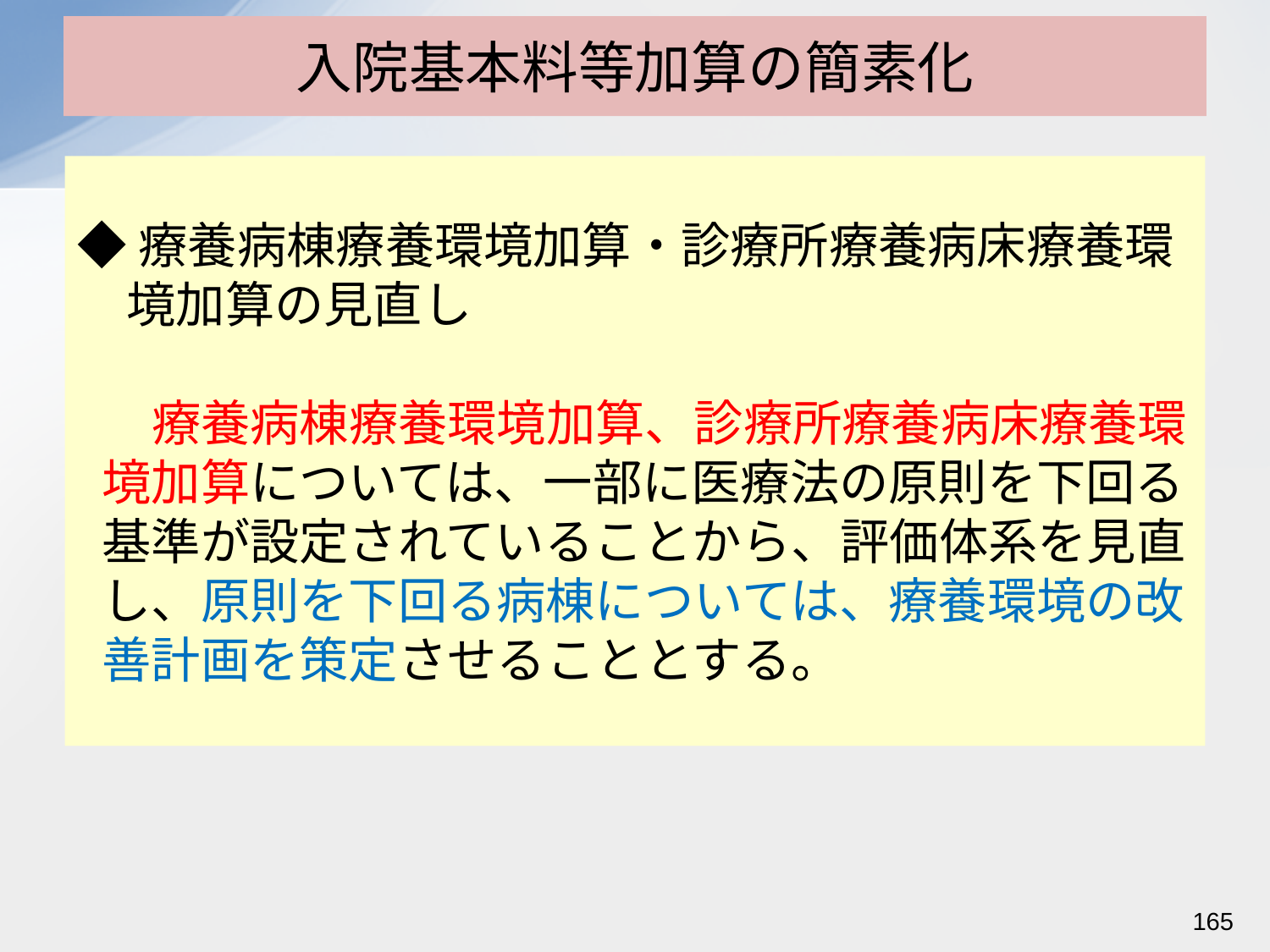

# 入院基本料等加算の簡素化
◆療養病棟療養環境加算・診療所療養病床療養環境加算の見直し

療養病棟療養環境加算、診療所療養病床療養環境加算については、一部に医療法の原則を下回る基準が設定されていることから、評価体系を見直し、原則を下回る病棟については、療養環境の改善計画を策定させることとする。
165